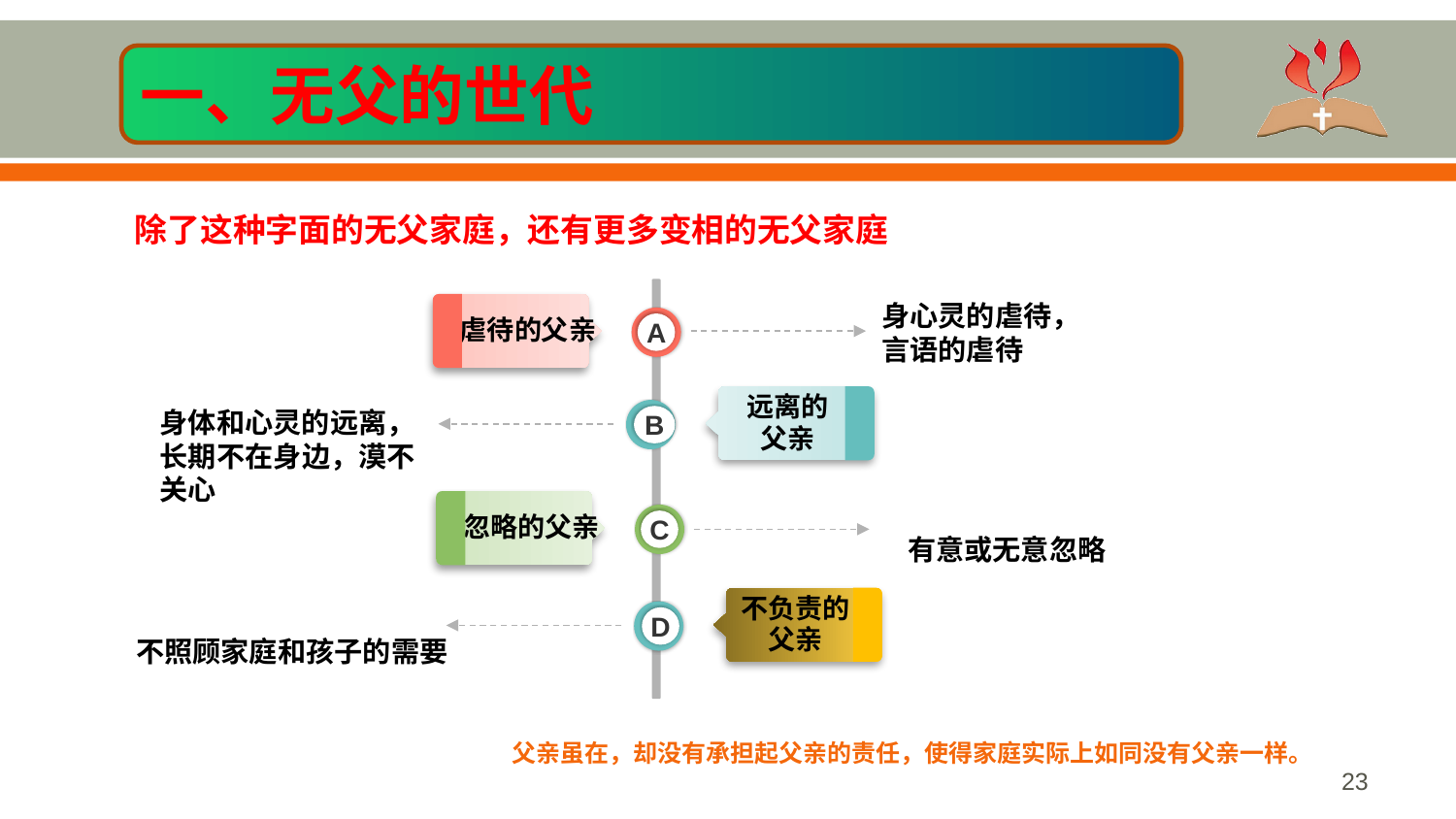

一、无父的世代
除了这种字面的无父家庭，还有更多变相的无父家庭

虐待的父亲

身心灵的虐待，言语的虐待

A
远离的
父亲

B
身体和心灵的远离，长期不在身边，漠不关心
忽略的父亲

C
有意或无意忽略
不负责的
父亲

D
不照顾家庭和孩子的需要
父亲虽在，却没有承担起父亲的责任，使得家庭实际上如同没有父亲一样。
23